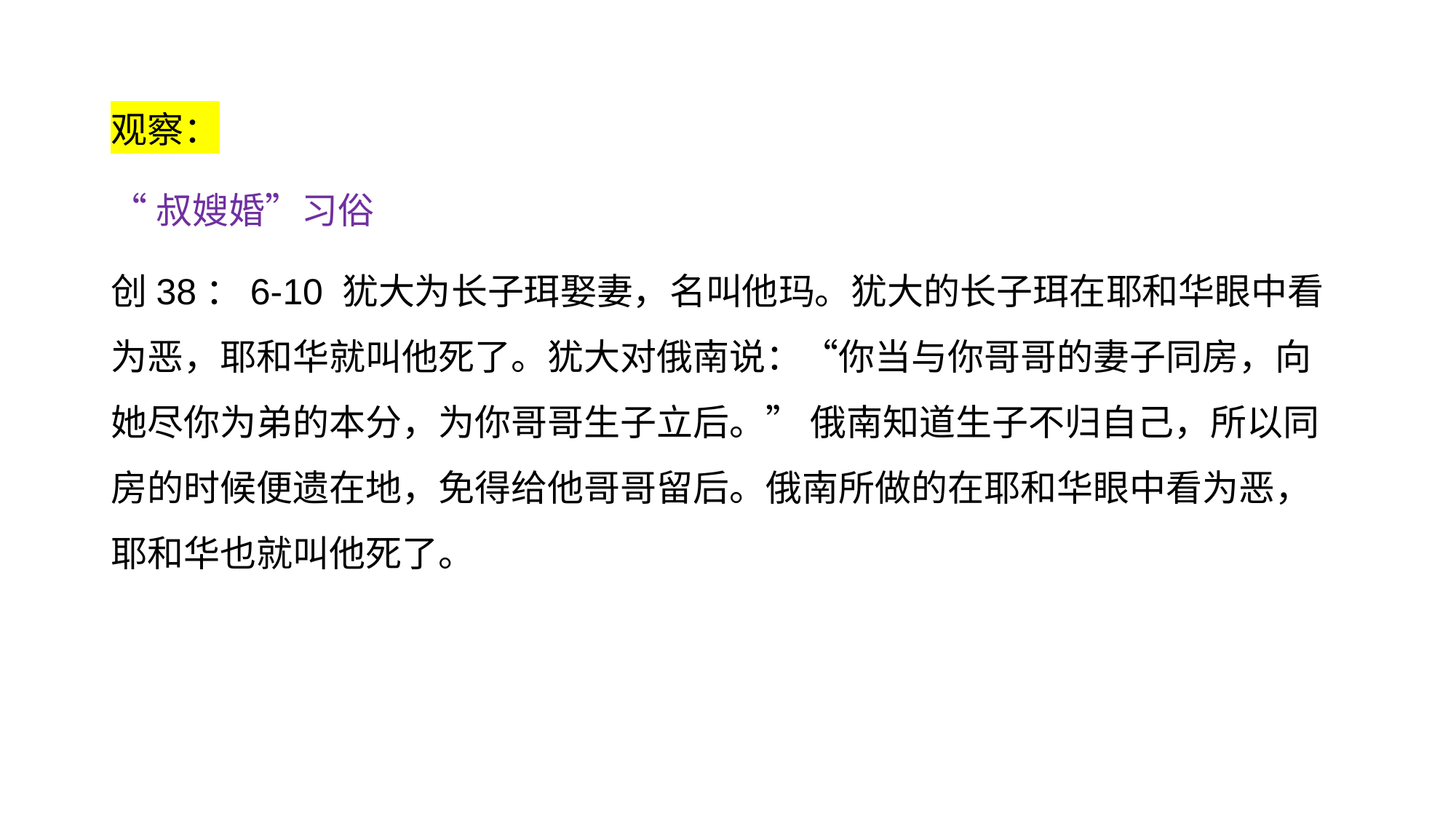

观察：
“叔嫂婚”习俗
创38：6-10 犹大为长子珥娶妻，名叫他玛。犹大的长子珥在耶和华眼中看为恶，耶和华就叫他死了。犹大对俄南说：“你当与你哥哥的妻子同房，向她尽你为弟的本分，为你哥哥生子立后。” 俄南知道生子不归自己，所以同房的时候便遗在地，免得给他哥哥留后。俄南所做的在耶和华眼中看为恶，耶和华也就叫他死了。